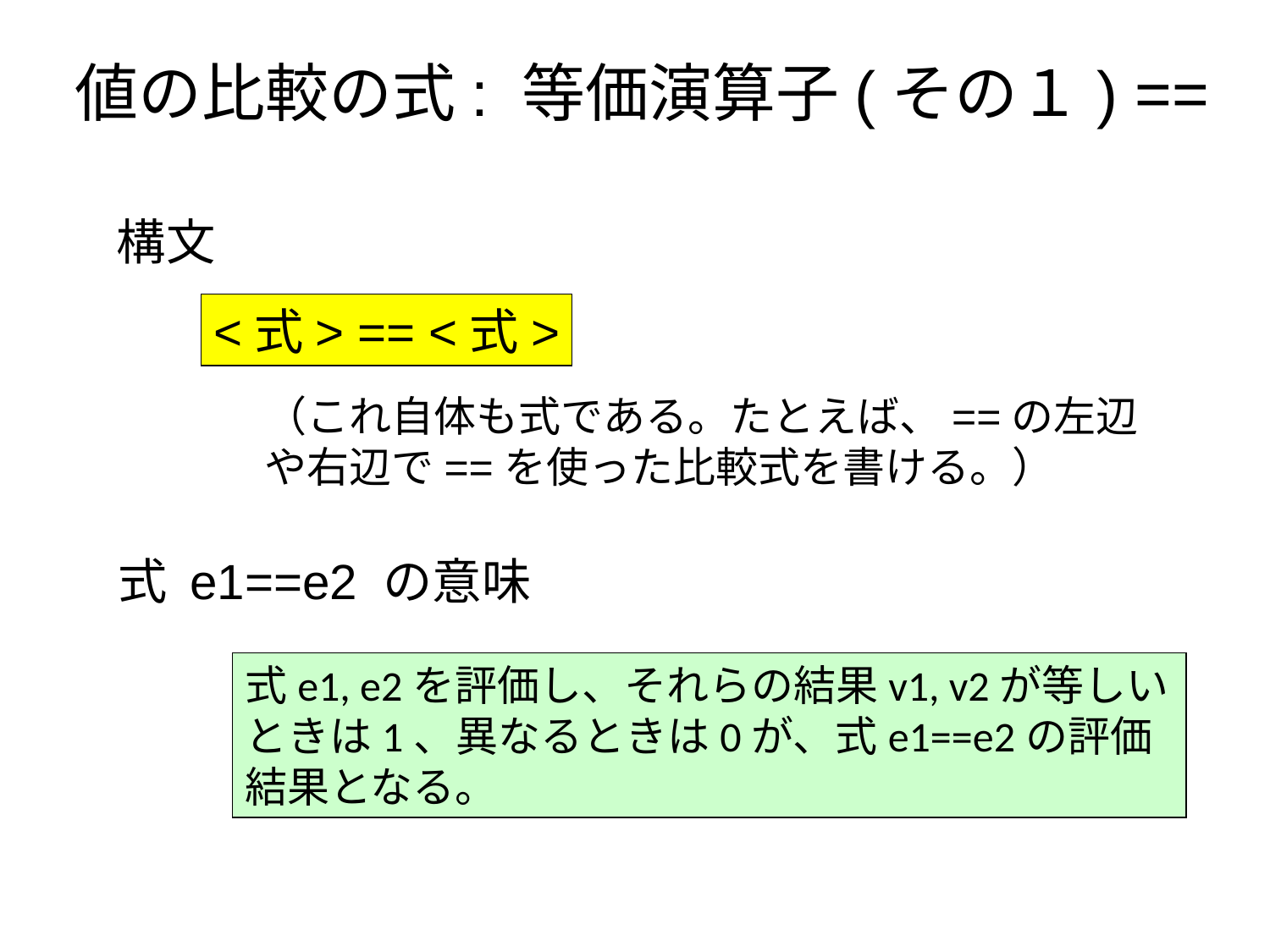

# 値の比較の式: 等価演算子(その１) ==
構文
<式> == <式>
（これ自体も式である。たとえば、==の左辺や右辺で==を使った比較式を書ける。）
式 e1==e2 の意味
式e1, e2を評価し、それらの結果v1, v2が等しいときは1、異なるときは0が、式e1==e2の評価結果となる。